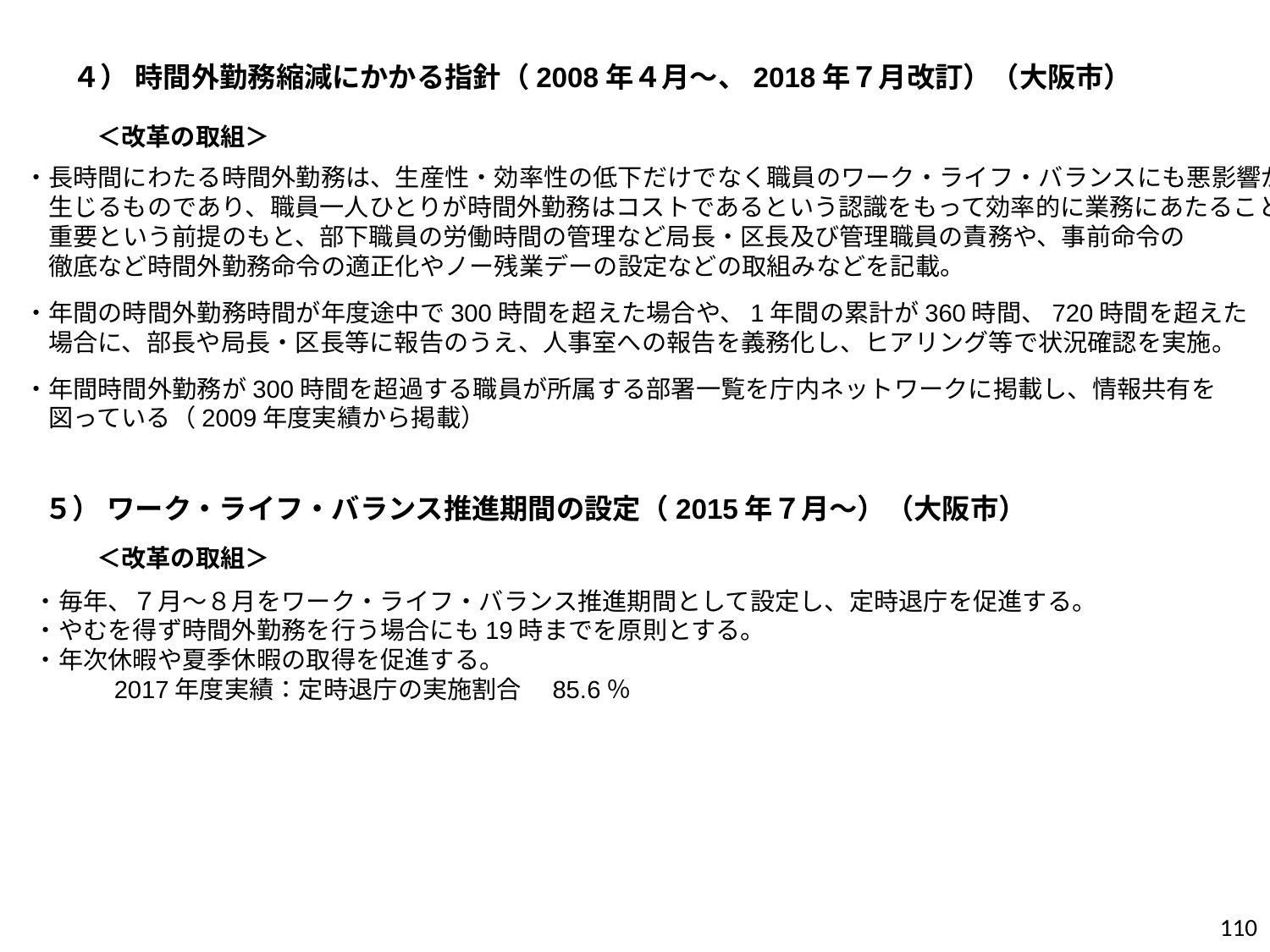

４） 時間外勤務縮減にかかる指針（2008年４月～、2018年７月改訂）（大阪市）
＜改革の取組＞
・長時間にわたる時間外勤務は、生産性・効率性の低下だけでなく職員のワーク・ライフ・バランスにも悪影響が
　生じるものであり、職員一人ひとりが時間外勤務はコストであるという認識をもって効率的に業務にあたることが
　重要という前提のもと、部下職員の労働時間の管理など局長・区長及び管理職員の責務や、事前命令の
　徹底など時間外勤務命令の適正化やノー残業デーの設定などの取組みなどを記載。

・年間の時間外勤務時間が年度途中で300時間を超えた場合や、1年間の累計が360時間、720時間を超えた
　場合に、部長や局長・区長等に報告のうえ、人事室への報告を義務化し、ヒアリング等で状況確認を実施。

・年間時間外勤務が300時間を超過する職員が所属する部署一覧を庁内ネットワークに掲載し、情報共有を
　図っている（2009年度実績から掲載）
５） ワーク・ライフ・バランス推進期間の設定（2015年７月～）（大阪市）
＜改革の取組＞
・毎年、７月～８月をワーク・ライフ・バランス推進期間として設定し、定時退庁を促進する。
・やむを得ず時間外勤務を行う場合にも19時までを原則とする。
・年次休暇や夏季休暇の取得を促進する。
　　　2017年度実績：定時退庁の実施割合　85.6％
110